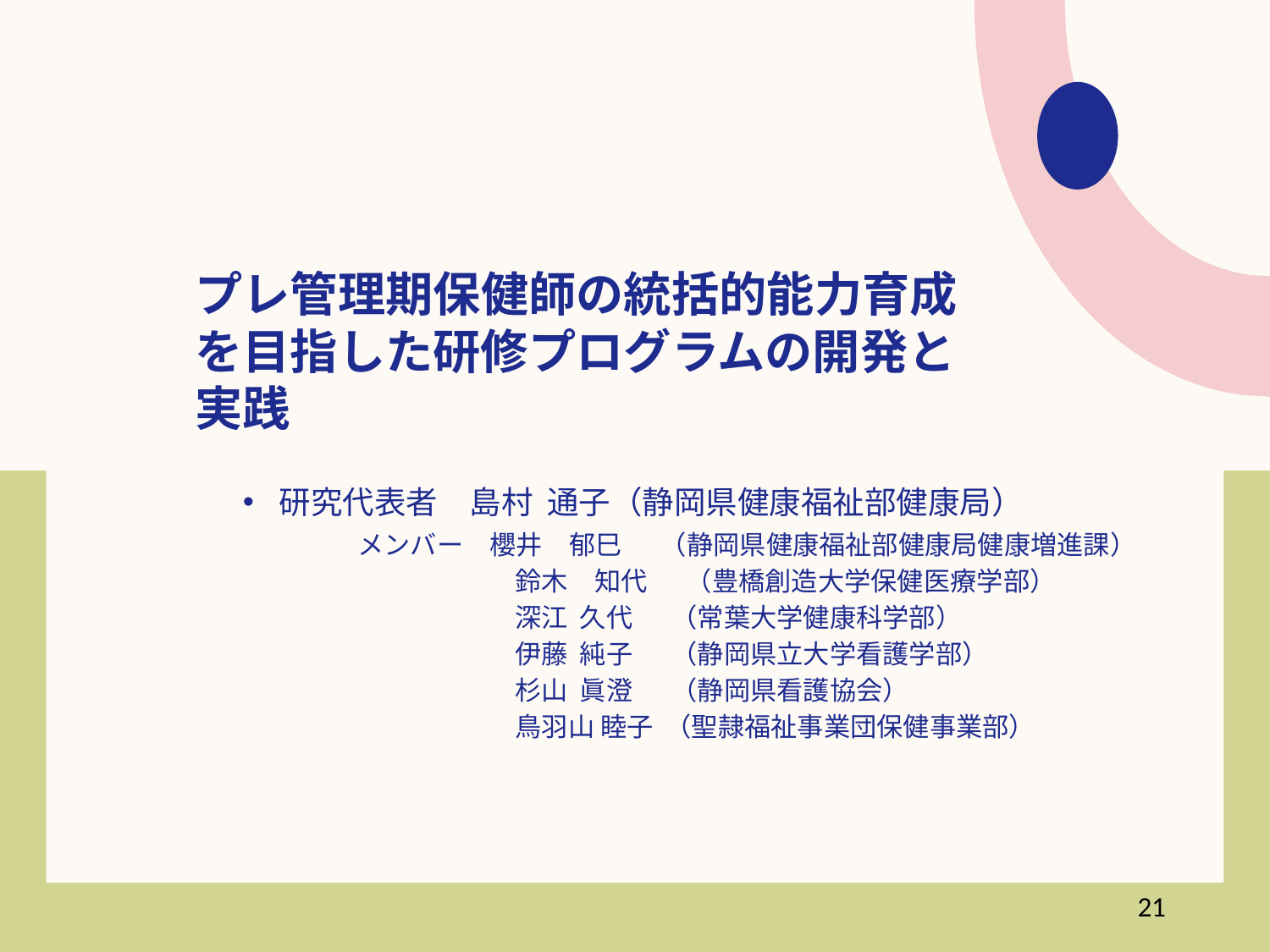

# プレ管理期保健師の統括的能力育成を目指した研修プログラムの開発と実践
研究代表者　島村  通子（静岡県健康福祉部健康局）
     メンバー　櫻井　郁巳　  （静岡県健康福祉部健康局健康増進課）
　　　　　　　     鈴木　知代　  （豊橋創造大学保健医療学部）
　　　　　　    　 深江  久代　  （常葉大学健康科学部）
　　　　　　    　 伊藤  純子　  （静岡県立大学看護学部）
　　　　　　    　 杉山  眞澄　  （静岡県看護協会）
　　　　　　    　 鳥羽山 睦子  （聖隷福祉事業団保健事業部）
21